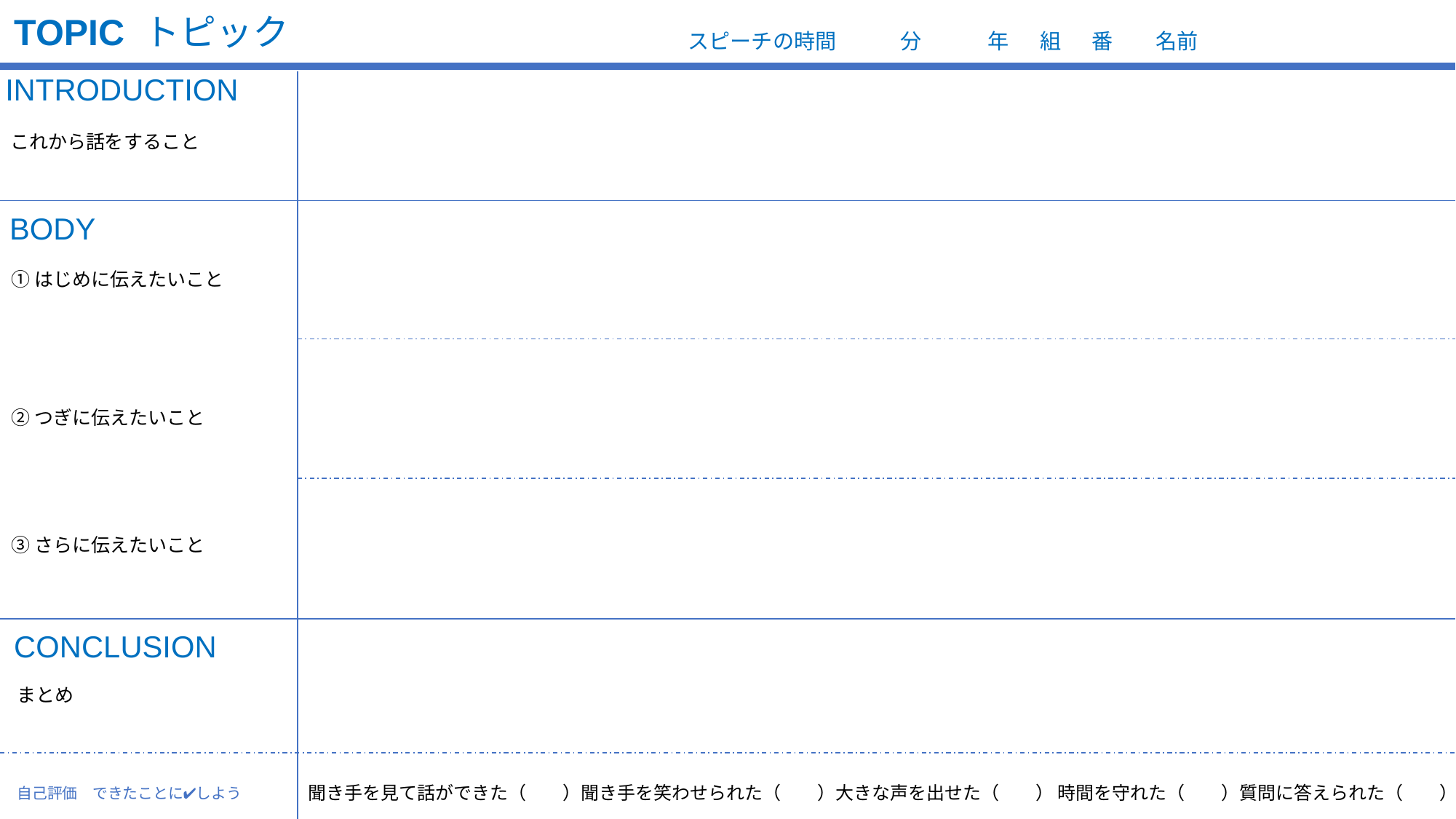

TOPIC トピック
スピーチの時間　　　分
             年　  組　  番　　名前
INTRODUCTION

これから話をすること
BODY

①はじめに伝えたいこと

②つぎに伝えたいこと

③さらに伝えたいこと

CONCLUSION
まとめ
聞き手を見て話ができた（　　）聞き手を笑わせられた（　　）大きな声を出せた（　　） 時間を守れた（　　）質問に答えられた（　　）
自己評価　できたことに✔しよう